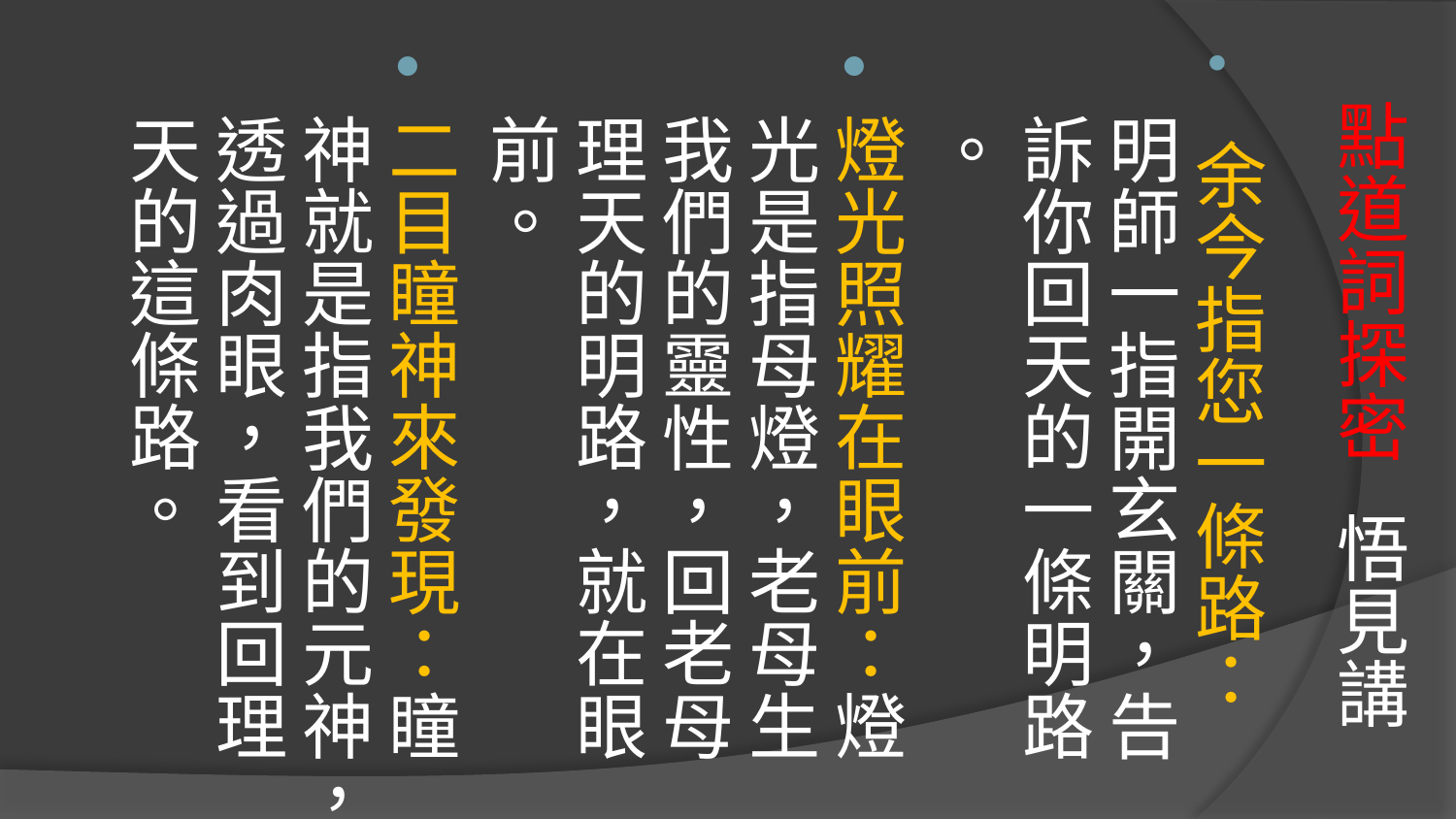

余今指您一條路：明師一指開玄關，告訴你回天的一條明路 。
燈光照耀在眼前：燈光是指母燈，老母生我們的靈性，回老母理天的明路，就在眼前。
二目瞳神來發現：瞳神就是指我們的元神，透過肉眼，看到回理天的這條路。

# 點道詞探密   悟見講